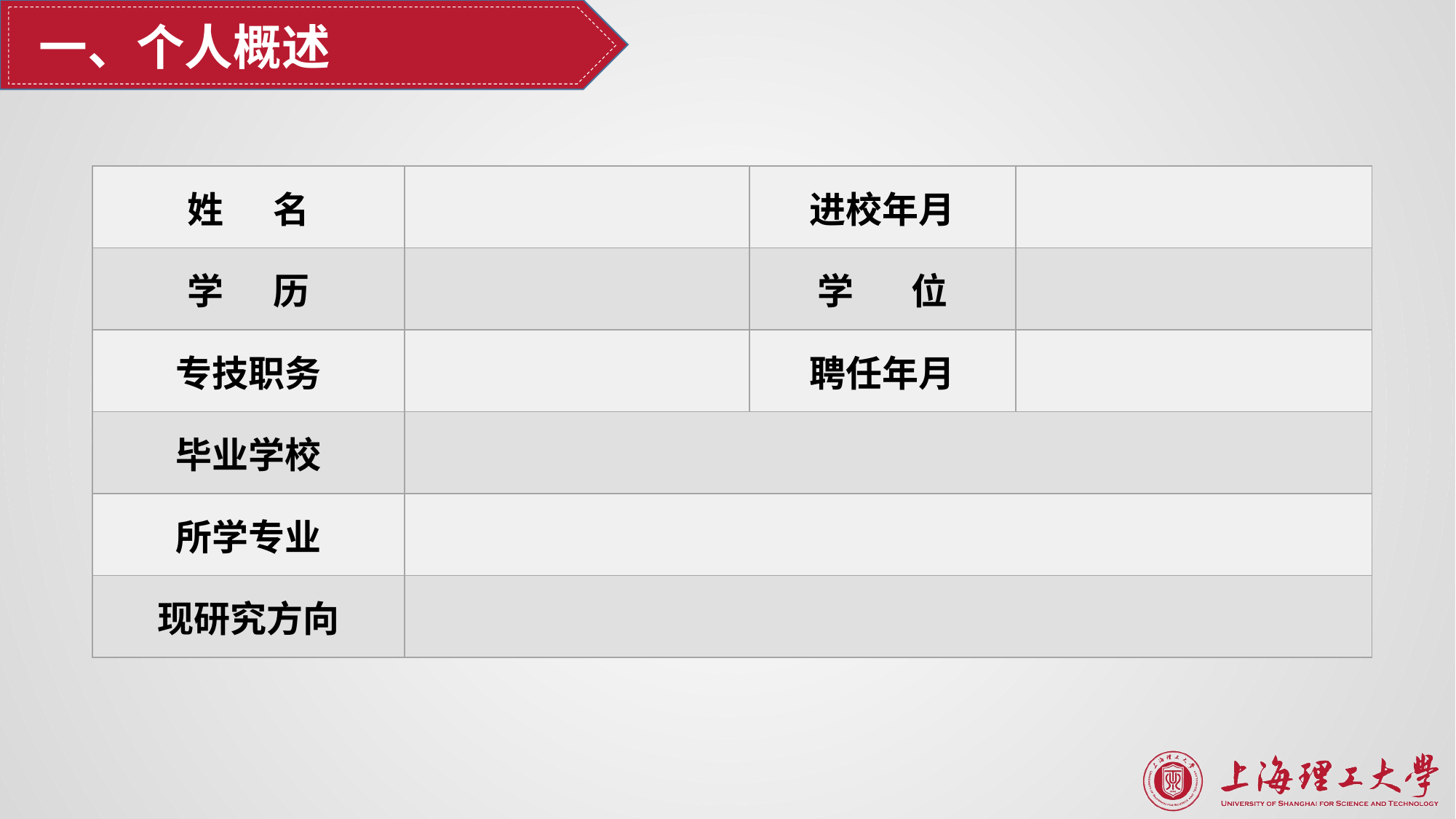

一、个人概述
| 姓 名 |  | 进校年月 |  |
| --- | --- | --- | --- |
| 学 历 |  | 学 位 |  |
| 专技职务 |  | 聘任年月 |  |
| 毕业学校 |  |  |  |
| 所学专业 |  |  |  |
| 现研究方向 |  |  |  |